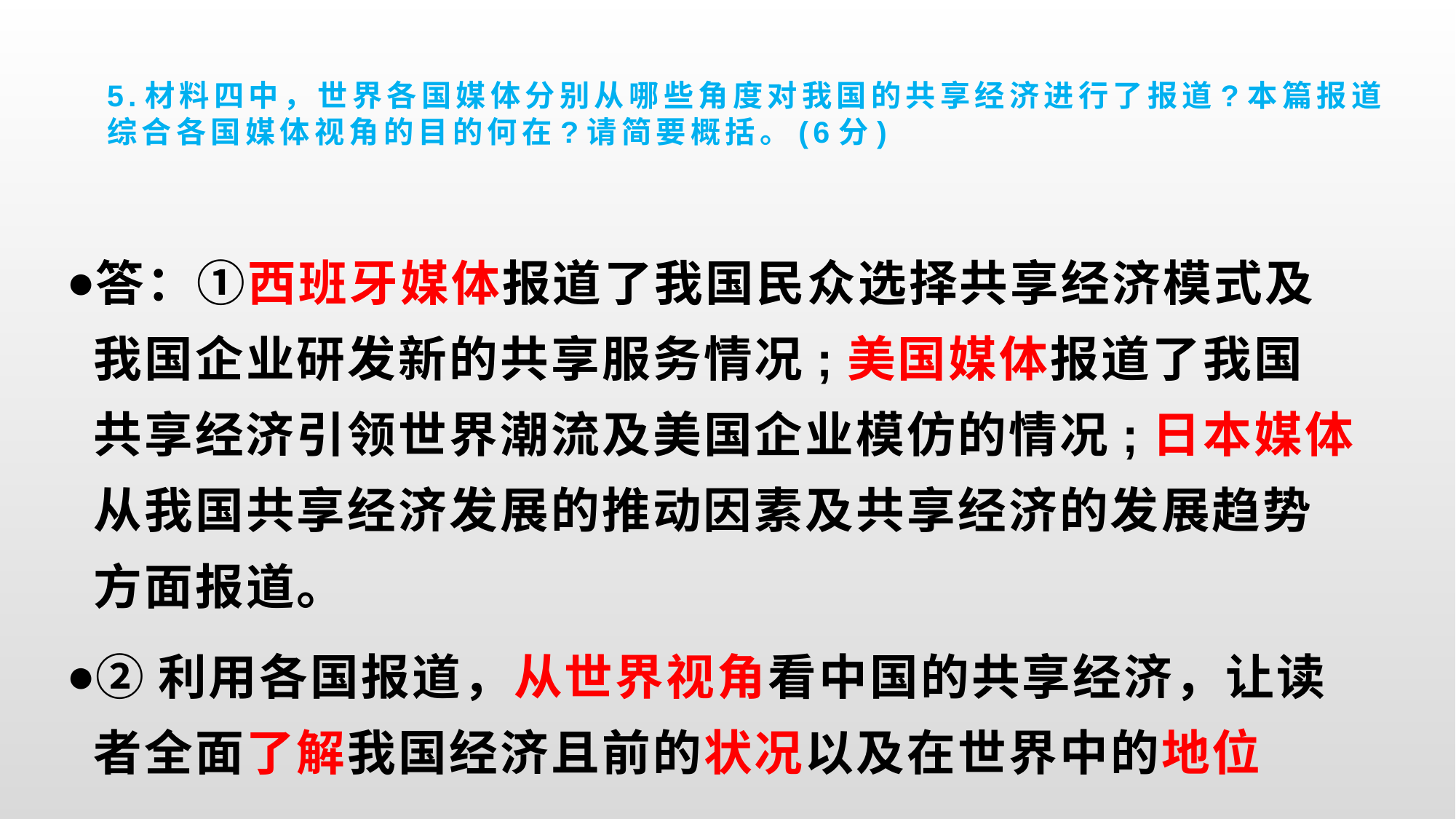

# 5.材料四中，世界各国媒体分别从哪些角度对我国的共享经济进行了报道?本篇报道综合各国媒体视角的目的何在?请简要概括。(6分)
答：①西班牙媒体报道了我国民众选择共享经济模式及我国企业研发新的共享服务情况;美国媒体报道了我国共享经济引领世界潮流及美国企业模仿的情况;日本媒体从我国共享经济发展的推动因素及共享经济的发展趋势方面报道。
②利用各国报道，从世界视角看中国的共享经济，让读者全面了解我国经济且前的状况以及在世界中的地位